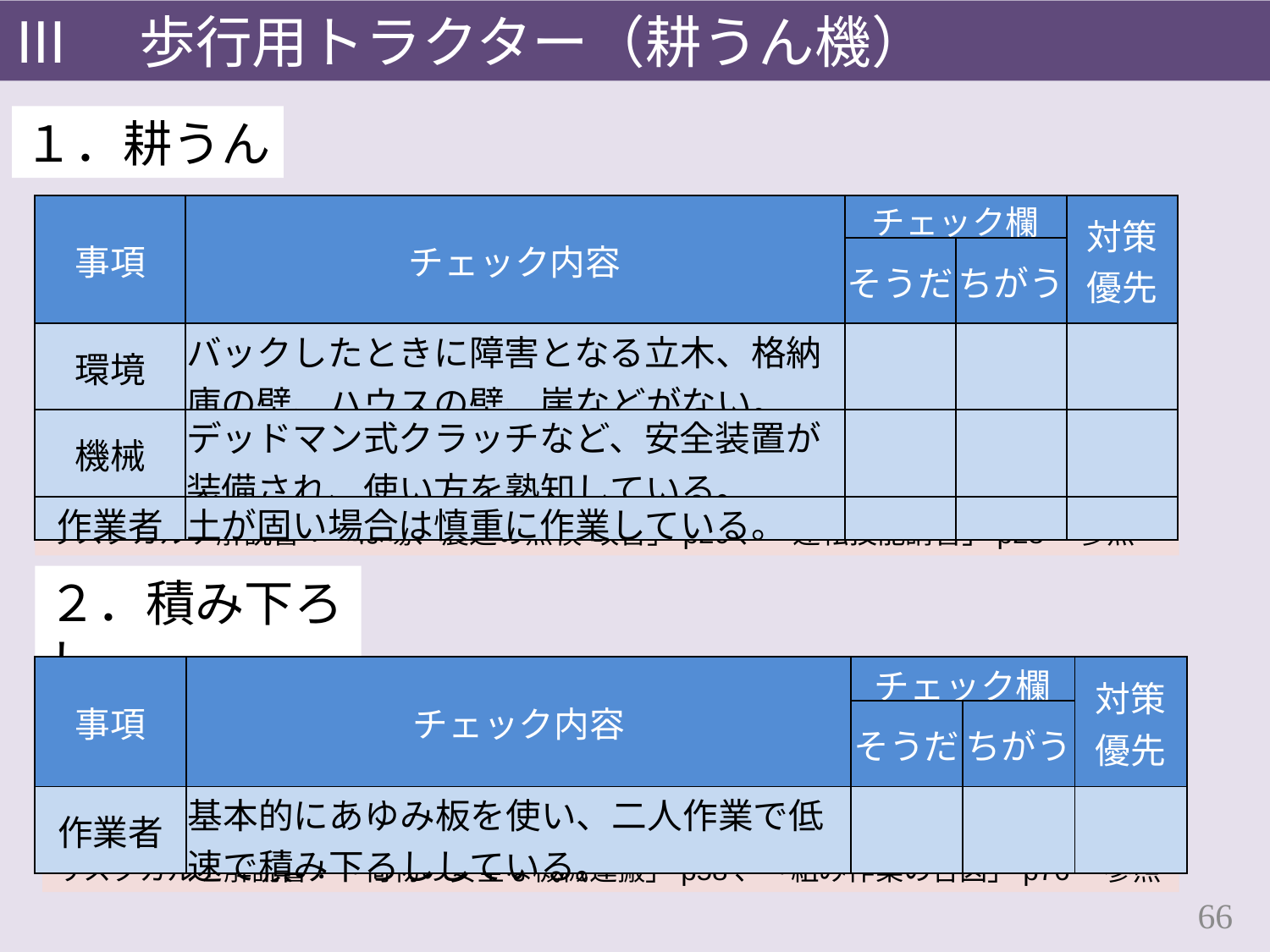

Ⅲ　歩行用トラクター（耕うん機）
１．耕うん
| 事項 | チェック内容 | チェック欄 |  | 対策 優先 |
| --- | --- | --- | --- | --- |
|  |  | そうだ | ちがう |  |
| 環境 | バックしたときに障害となる立木、格納庫の壁、ハウスの壁、崖などがない。 |  |  |  |
| 機械 | デッドマン式クラッチなど、安全装置が装備され、使い方を熟知している。 |  |  |  |
| 作業者 | 土が固い場合は慎重に作業している。 |  |  |  |
リスクカルテ解説書：「ほ場、農道の点検・改善」p20、「運転技能講習」p28　参照
２．積み下ろし
| 事項 | チェック内容 | チェック欄 |  | 対策 優先 |
| --- | --- | --- | --- | --- |
|  |  | そうだ | ちがう |  |
| 作業者 | 基本的にあゆみ板を使い、二人作業で低速で積み下ろししている。 |  |  |  |
リスクカルテ解説書：「荷物の安全な機械運搬」p58、「組み作業の合図」p76　参照
66